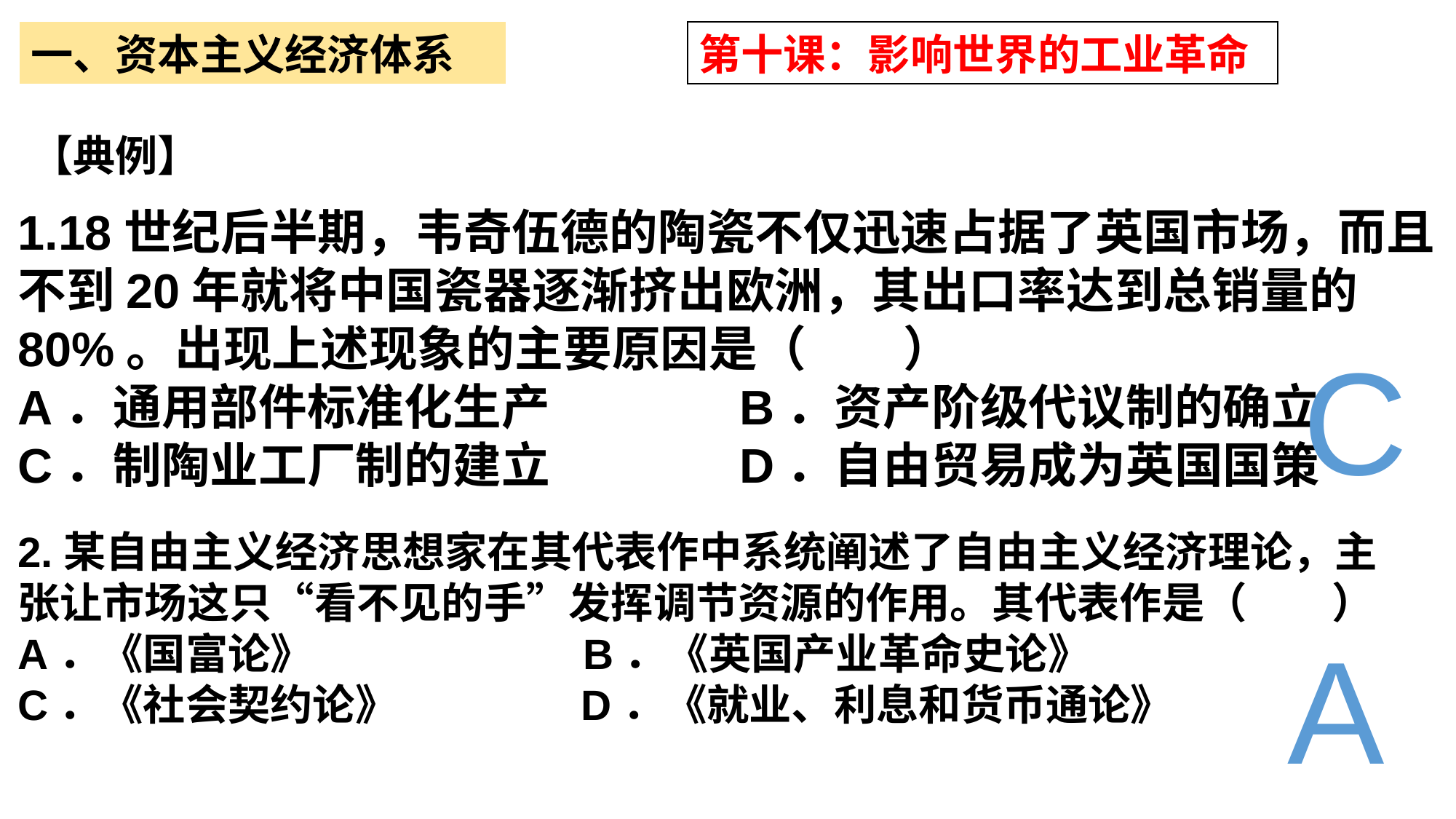

一、资本主义经济体系
第十课：影响世界的工业革命
【典例】
1.18世纪后半期，韦奇伍德的陶瓷不仅迅速占据了英国市场，而且不到20年就将中国瓷器逐渐挤出欧洲，其出口率达到总销量的80%。出现上述现象的主要原因是（　　）
A．通用部件标准化生产                B．资产阶级代议制的确立
C．制陶业工厂制的建立                D．自由贸易成为英国国策
C
2.某自由主义经济思想家在其代表作中系统阐述了自由主义经济理论，主张让市场这只“看不见的手”发挥调节资源的作用。其代表作是（　　）
A．《国富论》                           B．《英国产业革命史论》
C．《社会契约论》                  D．《就业、利息和货币通论》
A